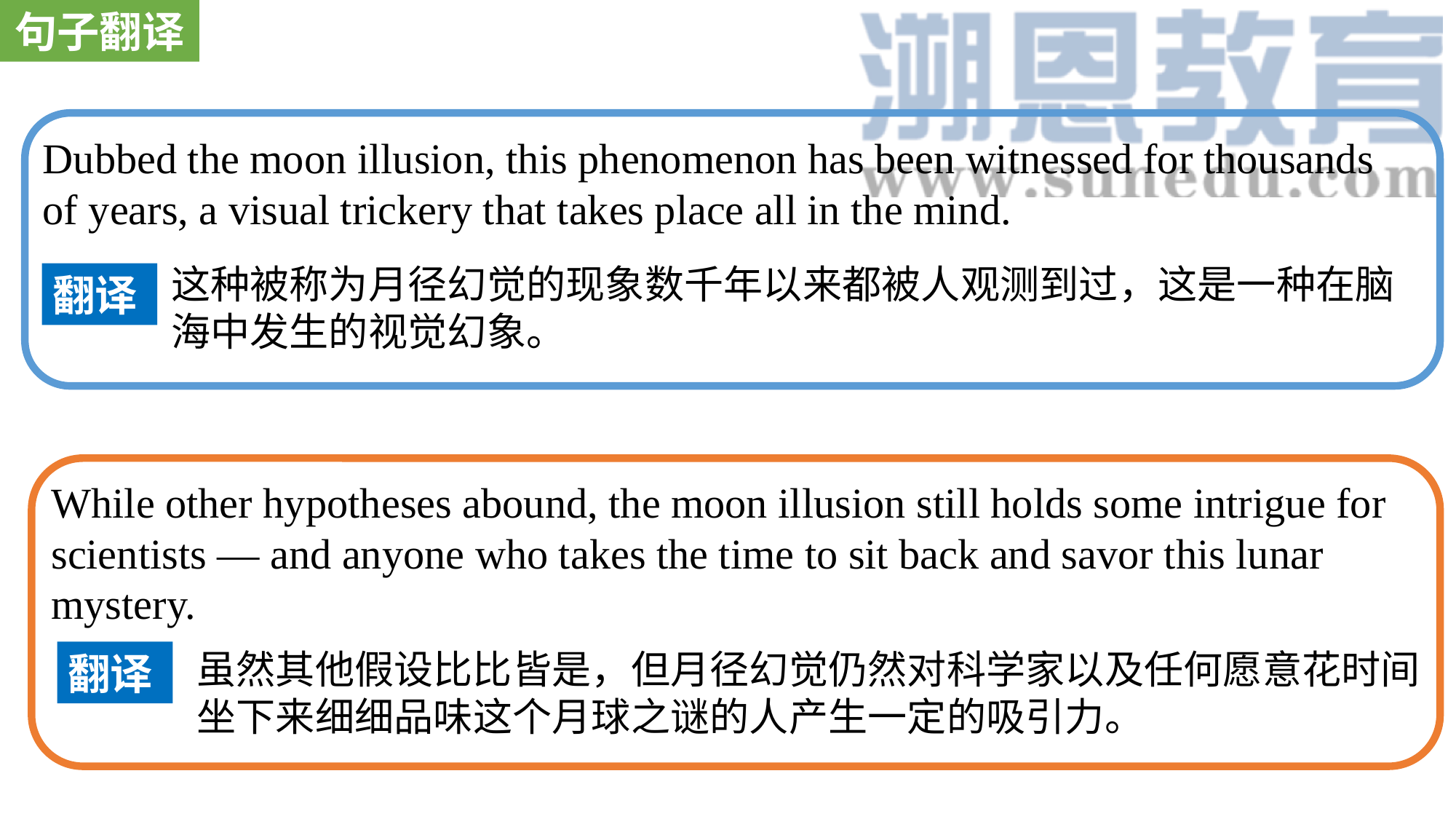

句子翻译

Dubbed the moon illusion, this phenomenon has been witnessed for thousands of years, a visual trickery that takes place all in the mind.
这种被称为月径幻觉的现象数千年以来都被人观测到过，这是一种在脑海中发生的视觉幻象。
翻译

While other hypotheses abound, the moon illusion still holds some intrigue for scientists — and anyone who takes the time to sit back and savor this lunar mystery.
虽然其他假设比比皆是，但月径幻觉仍然对科学家以及任何愿意花时间坐下来细细品味这个月球之谜的人产生一定的吸引力。
翻译